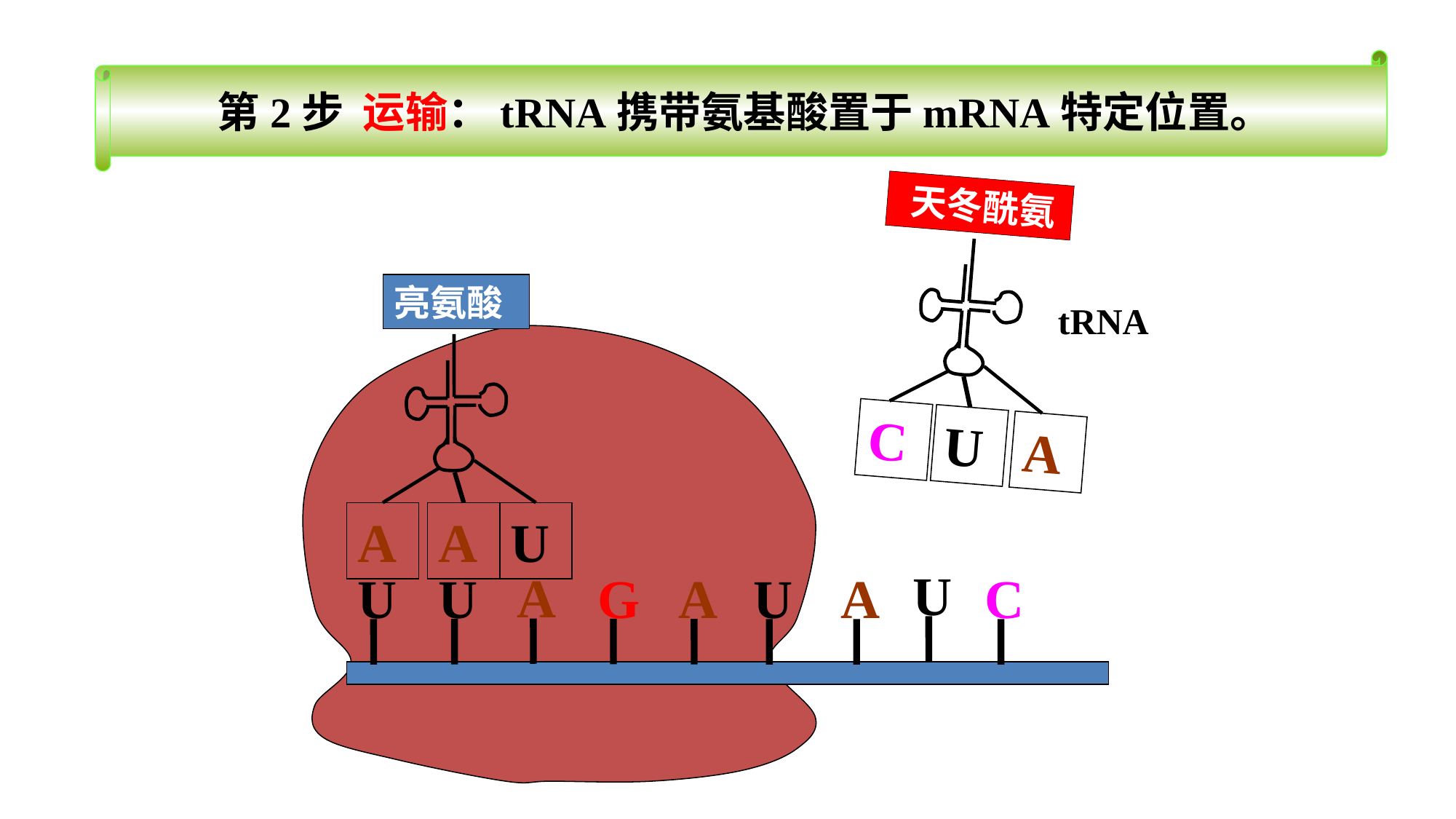

第2步  运输：tRNA携带氨基酸置于mRNA特定位置。
 天冬酰氨

U
C
A
亮氨酸

A
A
U
tRNA

U

A

U

G

A

U

U

A

C